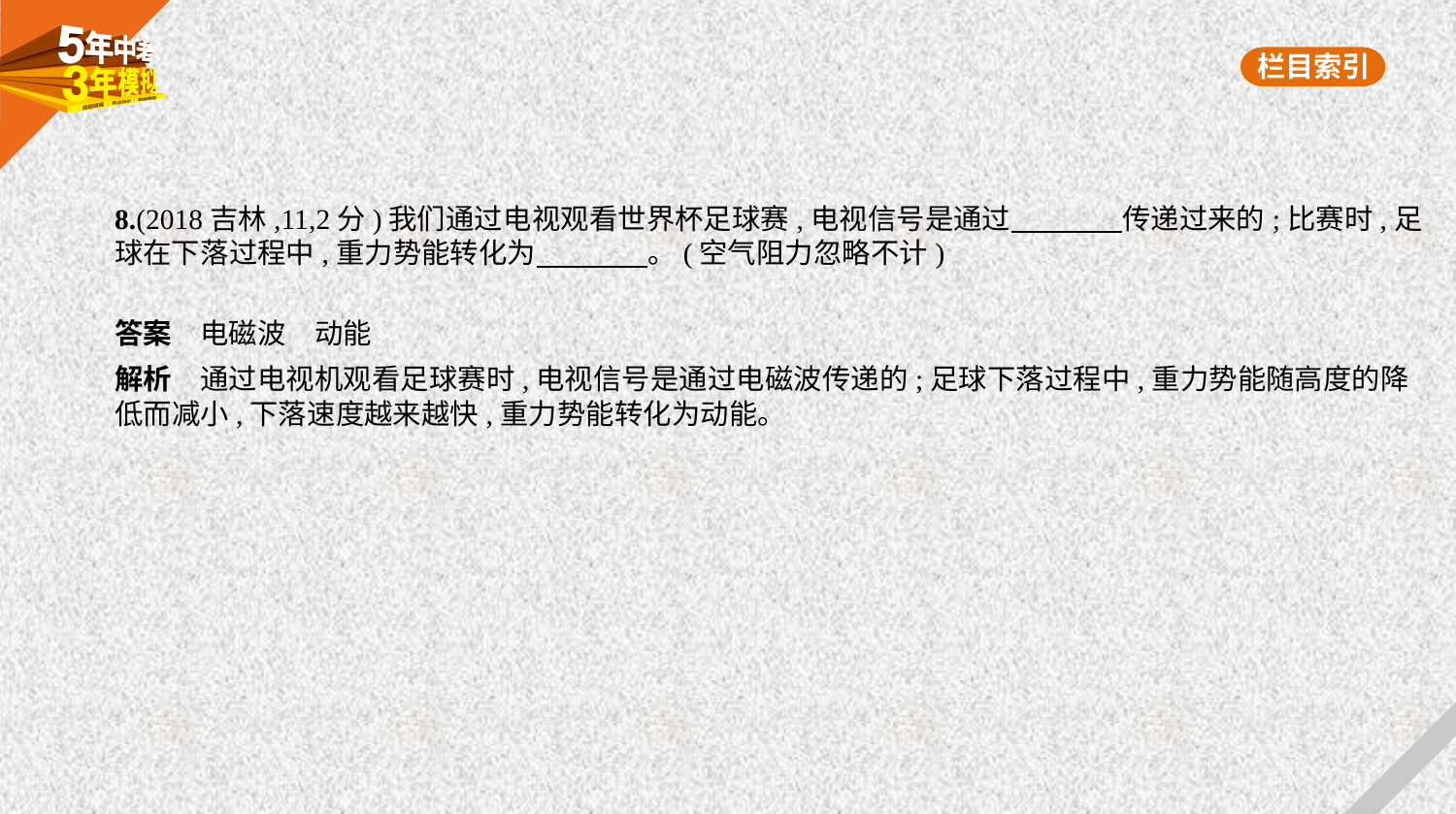

8.(2018吉林,11,2分)我们通过电视观看世界杯足球赛,电视信号是通过　　　    传递过来的;比赛时,足
球在下落过程中,重力势能转化为　　　    。(空气阻力忽略不计)
答案　电磁波　动能
解析　通过电视机观看足球赛时,电视信号是通过电磁波传递的;足球下落过程中,重力势能随高度的降
低而减小,下落速度越来越快,重力势能转化为动能。